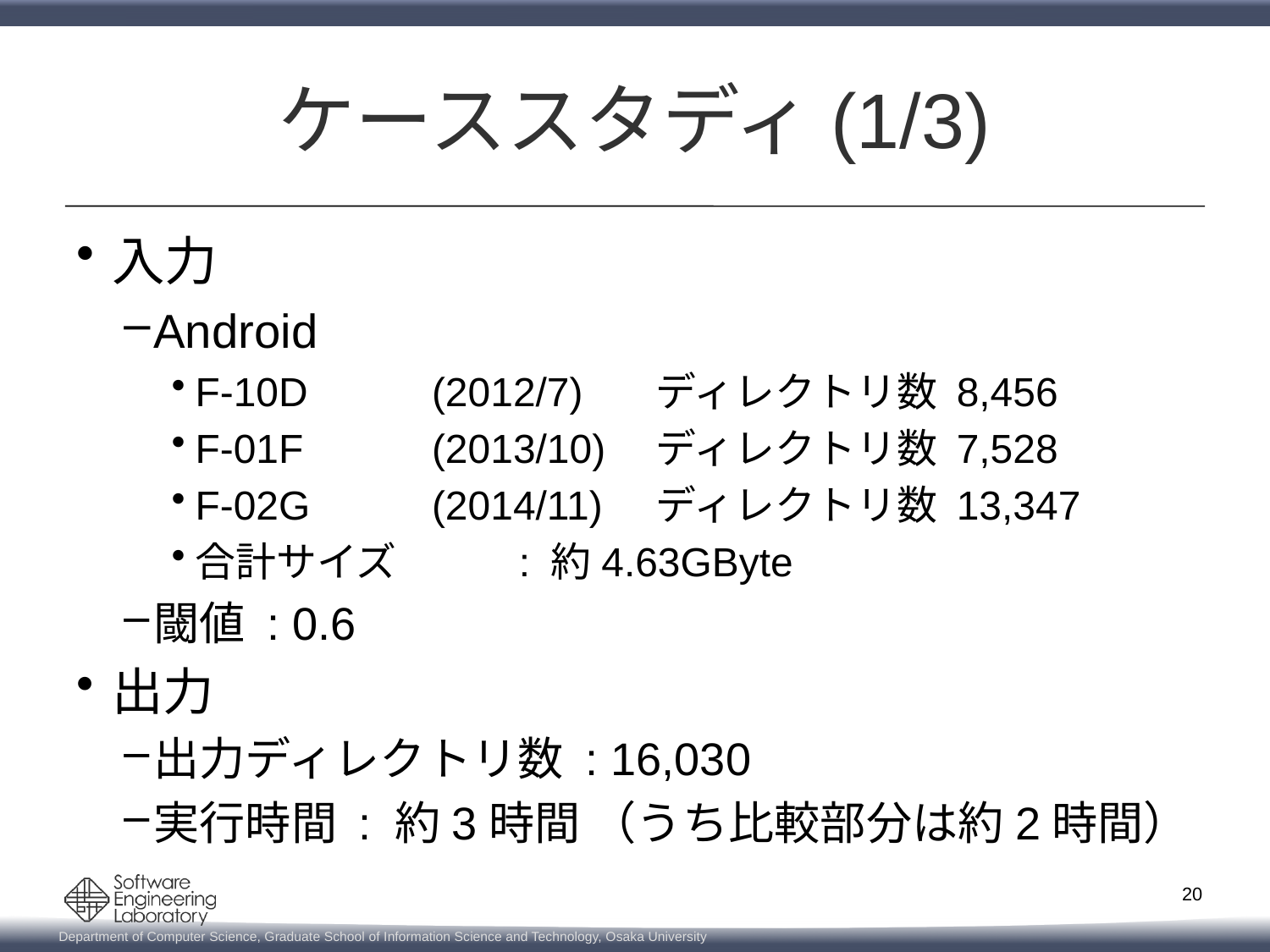

# ケーススタディ(1/3)
入力
Android
F-10D	(2012/7)	ディレクトリ数 8,456
F-01F	(2013/10)	ディレクトリ数 7,528
F-02G	(2014/11)	ディレクトリ数 13,347
合計サイズ	: 約4.63GByte
閾値 : 0.6
出力
出力ディレクトリ数 : 16,030
実行時間 : 約3時間 （うち比較部分は約2時間）

20